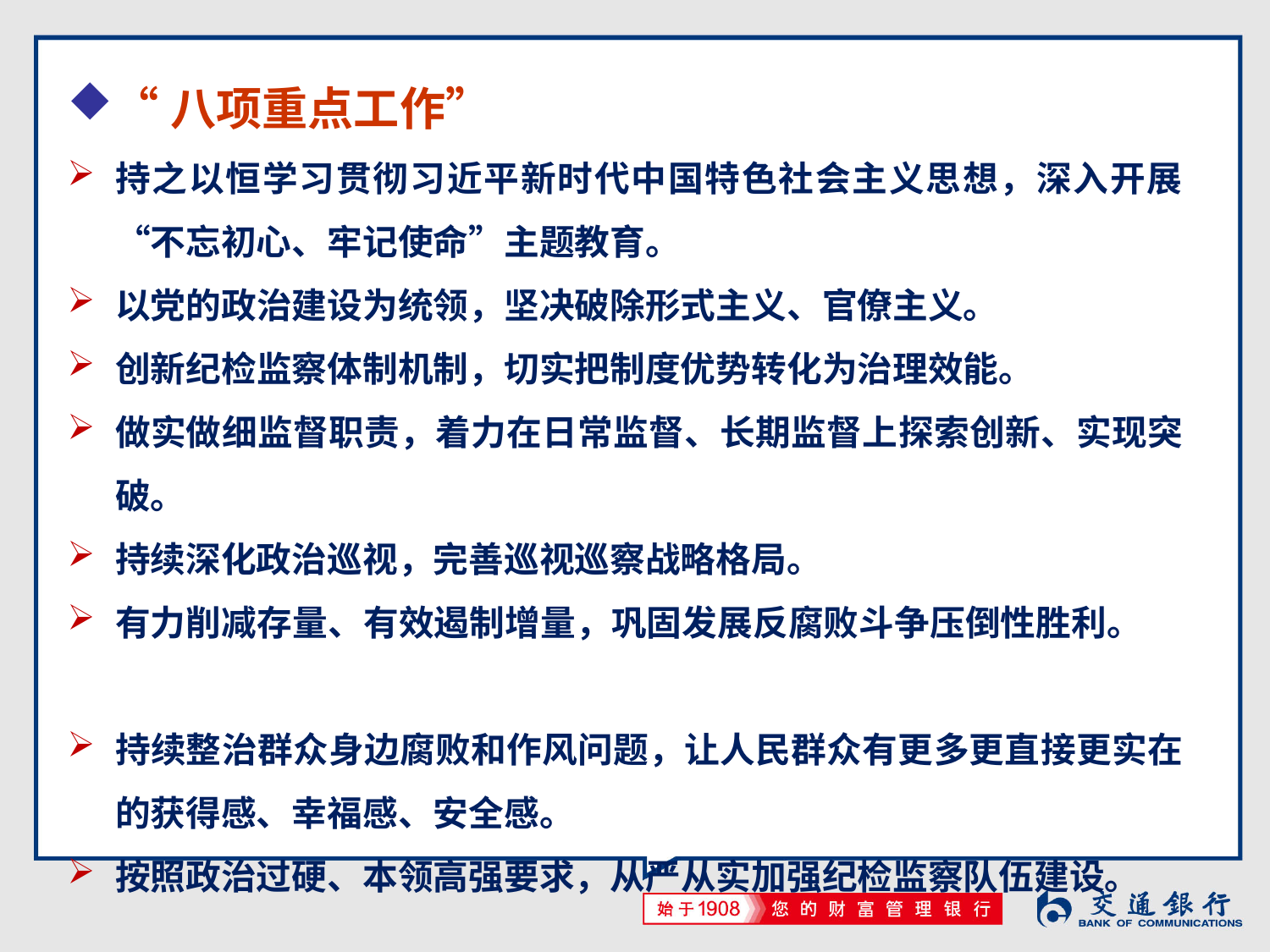

“八项重点工作”
持之以恒学习贯彻习近平新时代中国特色社会主义思想，深入开展“不忘初心、牢记使命”主题教育。
以党的政治建设为统领，坚决破除形式主义、官僚主义。
创新纪检监察体制机制，切实把制度优势转化为治理效能。
做实做细监督职责，着力在日常监督、长期监督上探索创新、实现突破。
持续深化政治巡视，完善巡视巡察战略格局。
有力削减存量、有效遏制增量，巩固发展反腐败斗争压倒性胜利。
持续整治群众身边腐败和作风问题，让人民群众有更多更直接更实在的获得感、幸福感、安全感。
按照政治过硬、本领高强要求，从严从实加强纪检监察队伍建设。